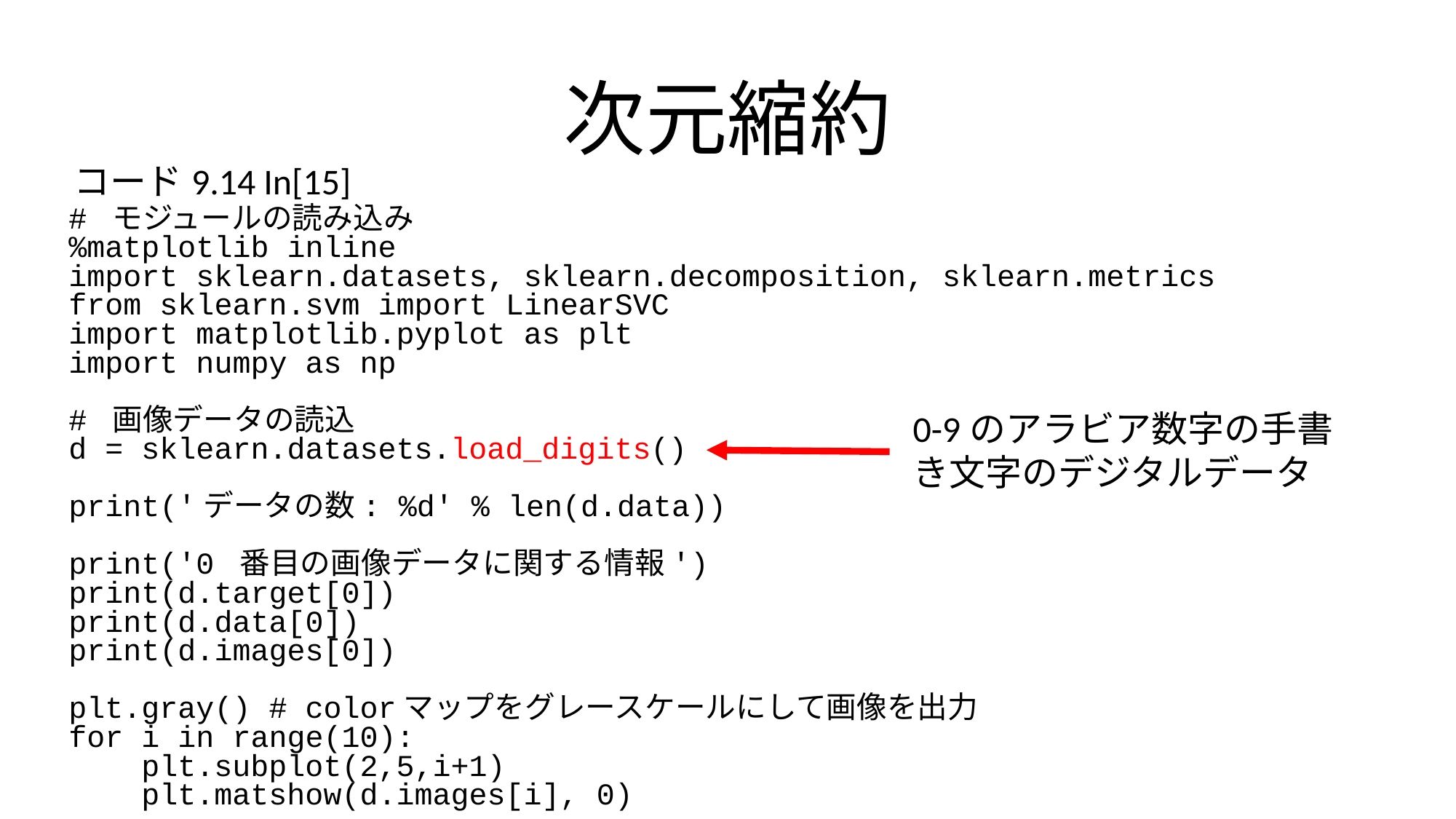

# 次元縮約
コード9.14 In[15]
# モジュールの読み込み
%matplotlib inline
import sklearn.datasets, sklearn.decomposition, sklearn.metrics
from sklearn.svm import LinearSVC
import matplotlib.pyplot as plt
import numpy as np

# 画像データの読込
d = sklearn.datasets.load_digits()

print('データの数: %d' % len(d.data))

print('0 番目の画像データに関する情報')
print(d.target[0])
print(d.data[0])
print(d.images[0])

plt.gray() # colorマップをグレースケールにして画像を出力
for i in range(10):
    plt.subplot(2,5,i+1)
    plt.matshow(d.images[i], 0)
0-9のアラビア数字の手書き文字のデジタルデータ